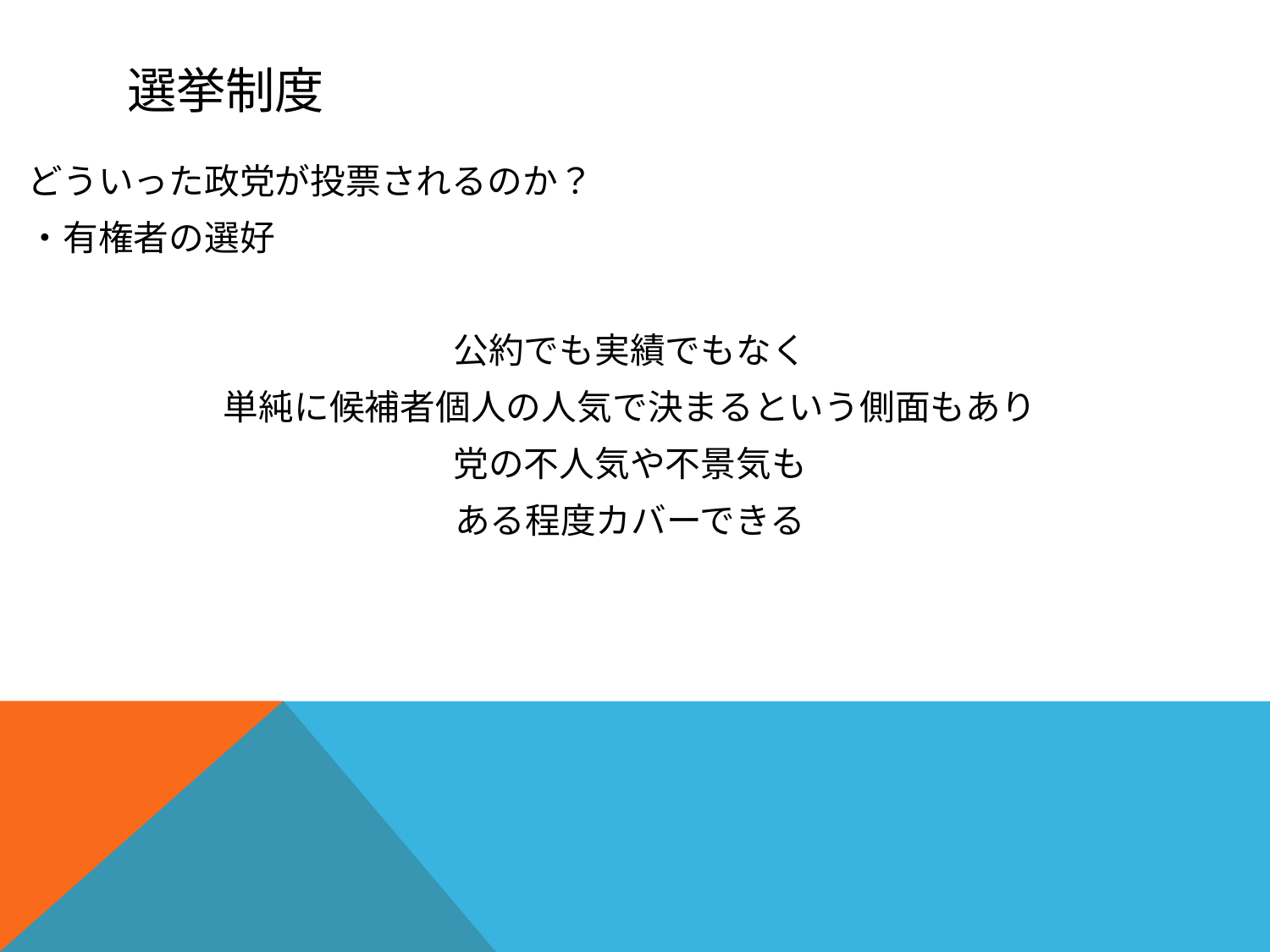

# 選挙制度
どういった政党が投票されるのか？
・有権者の選好

公約でも実績でもなく
単純に候補者個人の人気で決まるという側面もあり
党の不人気や不景気も
ある程度カバーできる